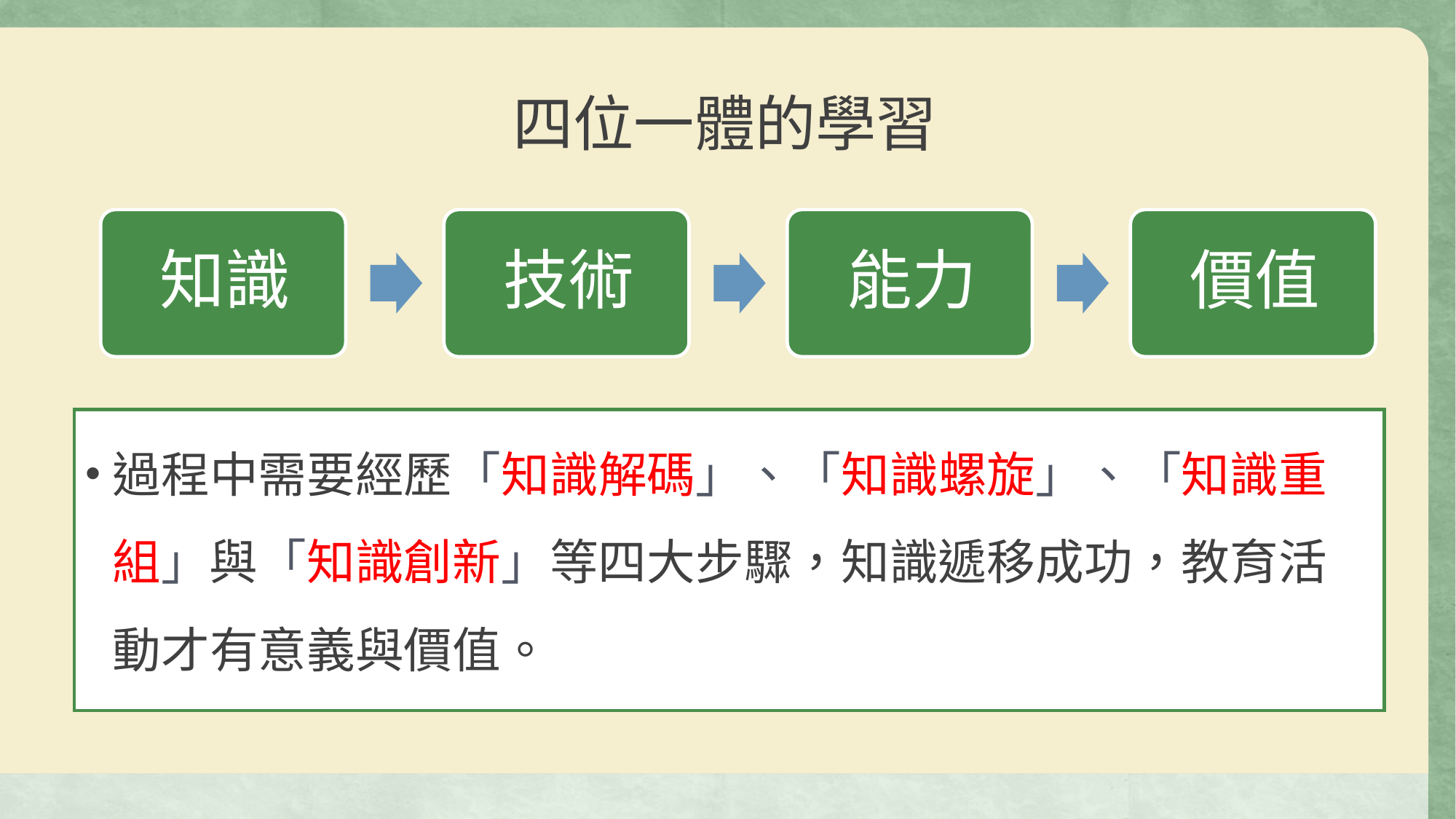

# 四位一體的學習
知識

技術

能力

價值
過程中需要經歷「知識解碼」、「知識螺旋」、「知識重組」與「知識創新」等四大步驟，知識遞移成功，教育活動才有意義與價值。